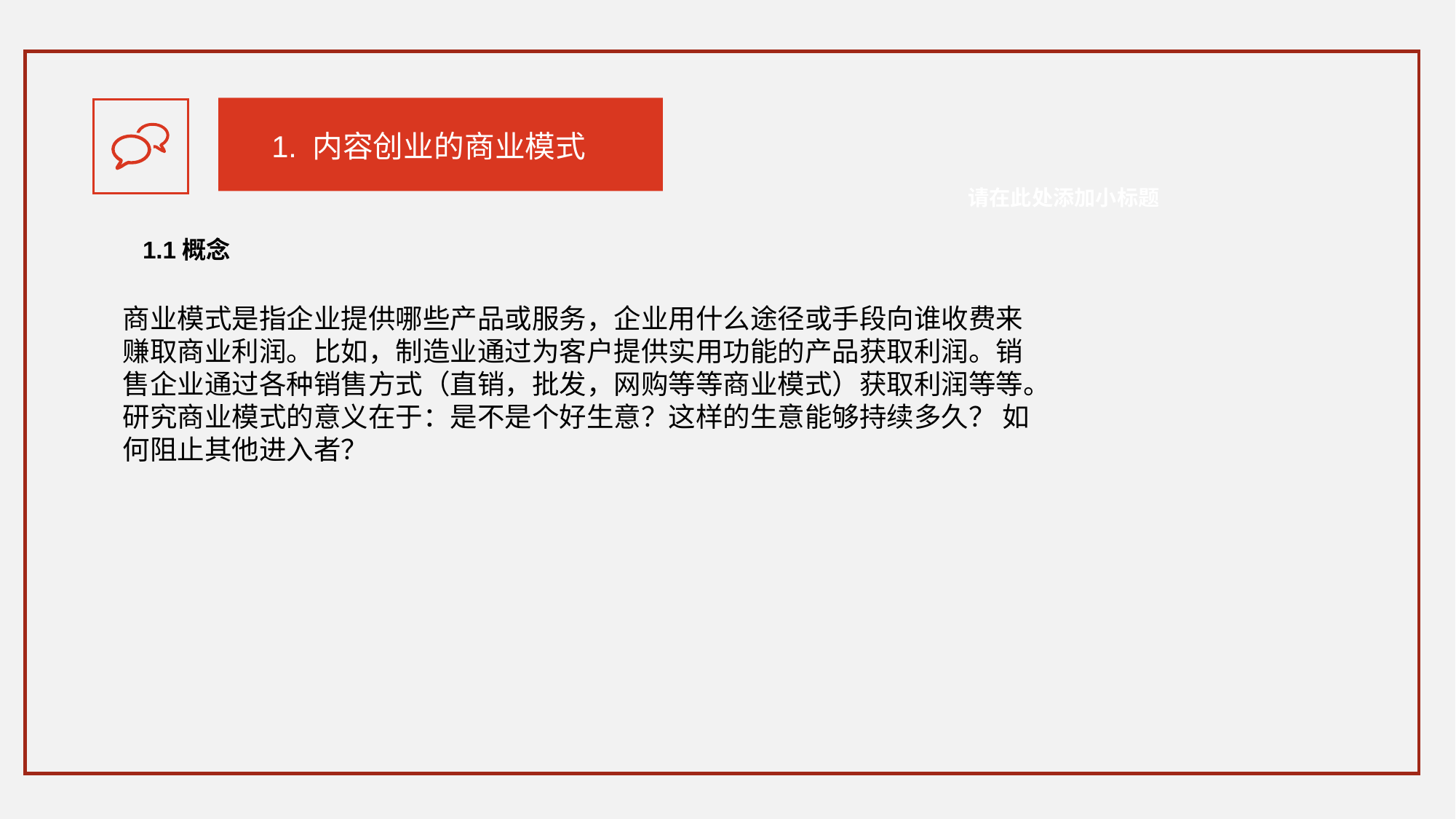

1. 内容创业的商业模式

请在此处添加小标题
1.1概念
商业模式是指企业提供哪些产品或服务，企业用什么途径或手段向谁收费来赚取商业利润。比如，制造业通过为客户提供实用功能的产品获取利润。销售企业通过各种销售方式（直销，批发，网购等等商业模式）获取利润等等。研究商业模式的意义在于：是不是个好生意？这样的生意能够持续多久？ 如何阻止其他进入者？